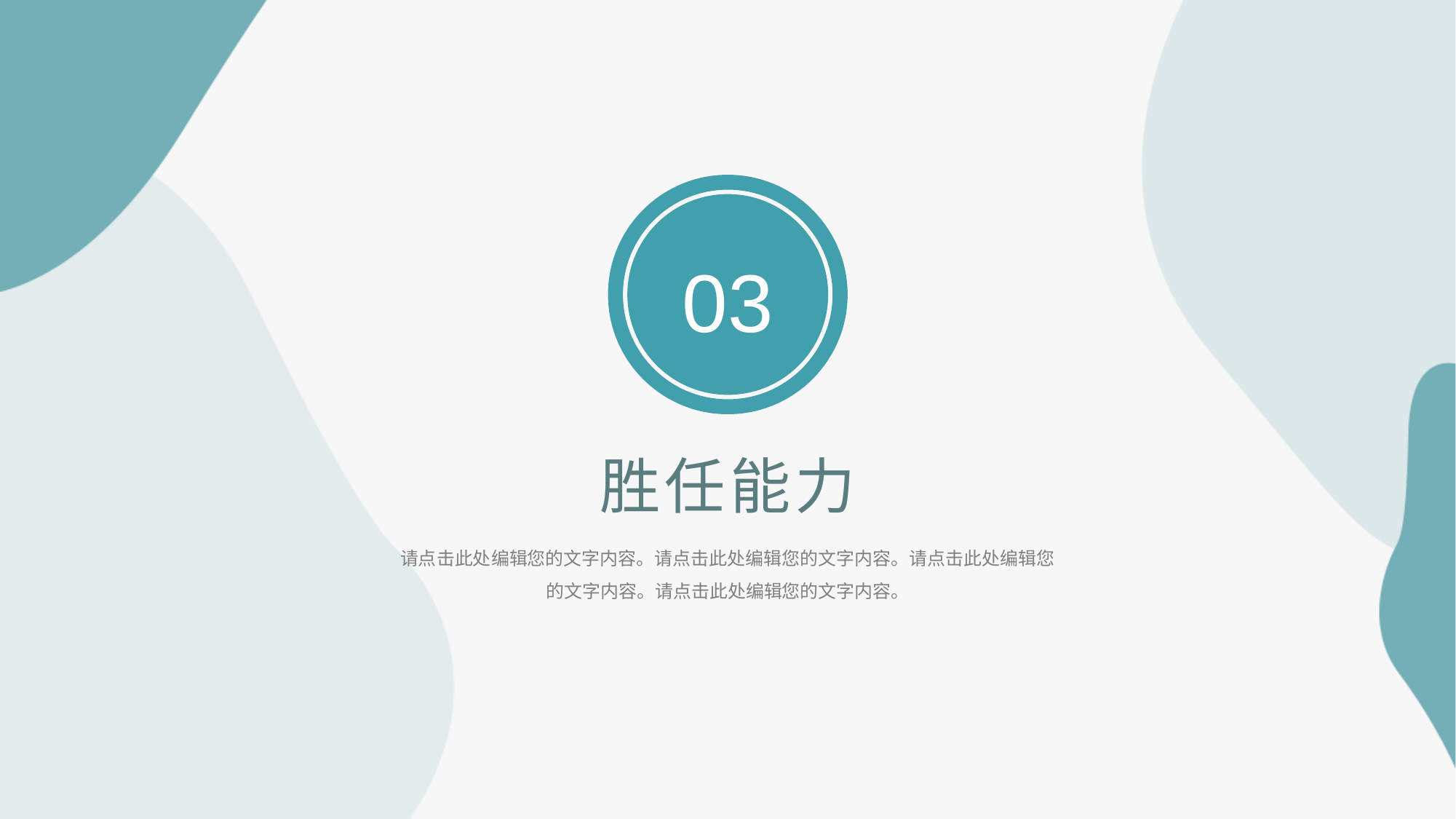

03
胜任能力
请点击此处编辑您的文字内容。请点击此处编辑您的文字内容。请点击此处编辑您的文字内容。请点击此处编辑您的文字内容。